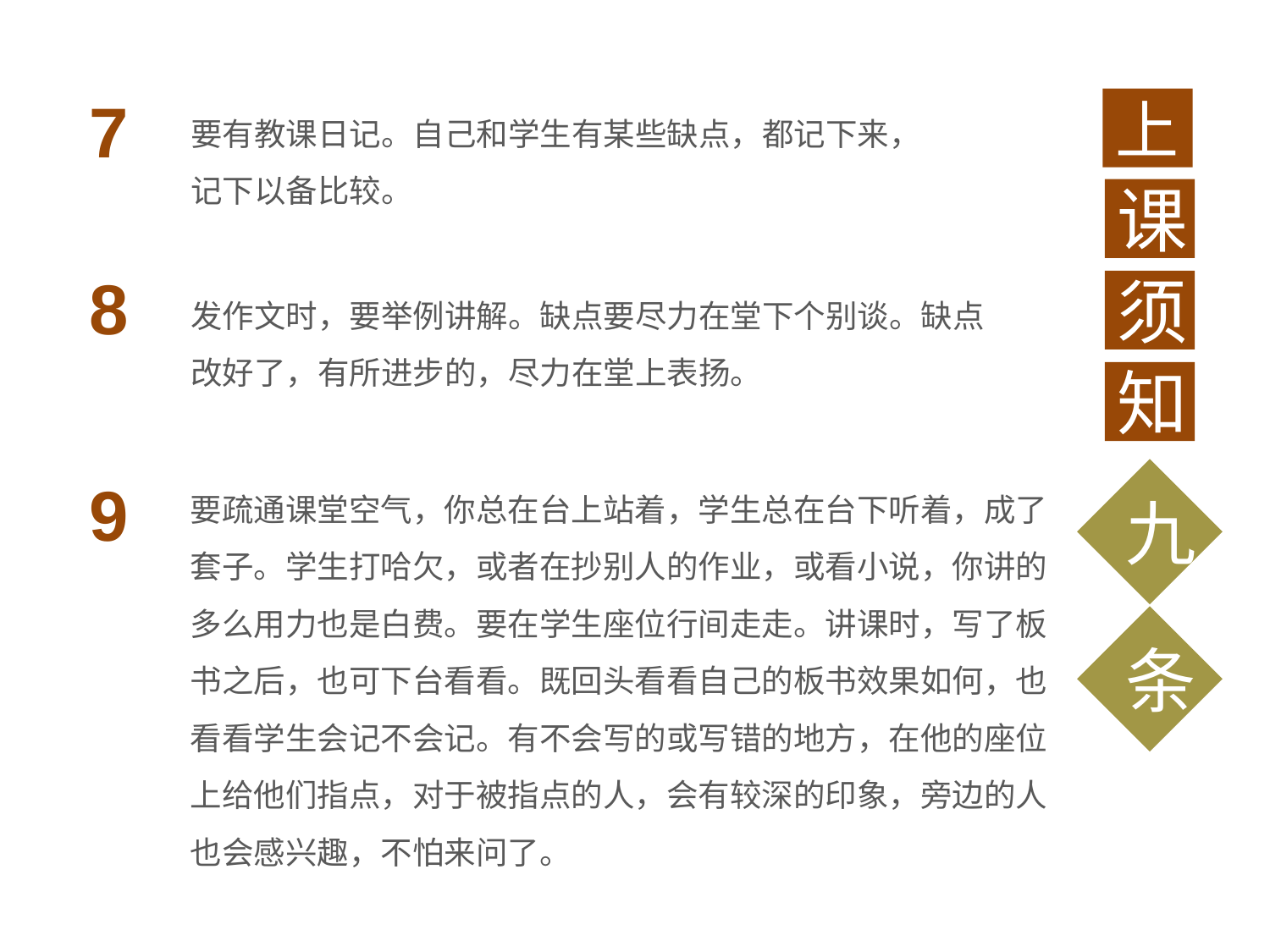

7
要有教课日记。自己和学生有某些缺点，都记下来，记下以备比较。
上
课
8
发作文时，要举例讲解。缺点要尽力在堂下个别谈。缺点改好了，有所进步的，尽力在堂上表扬。
须
知
九
9
要疏通课堂空气，你总在台上站着，学生总在台下听着，成了套子。学生打哈欠，或者在抄别人的作业，或看小说，你讲的多么用力也是白费。要在学生座位行间走走。讲课时，写了板书之后，也可下台看看。既回头看看自己的板书效果如何，也看看学生会记不会记。有不会写的或写错的地方，在他的座位上给他们指点，对于被指点的人，会有较深的印象，旁边的人也会感兴趣，不怕来问了。
条